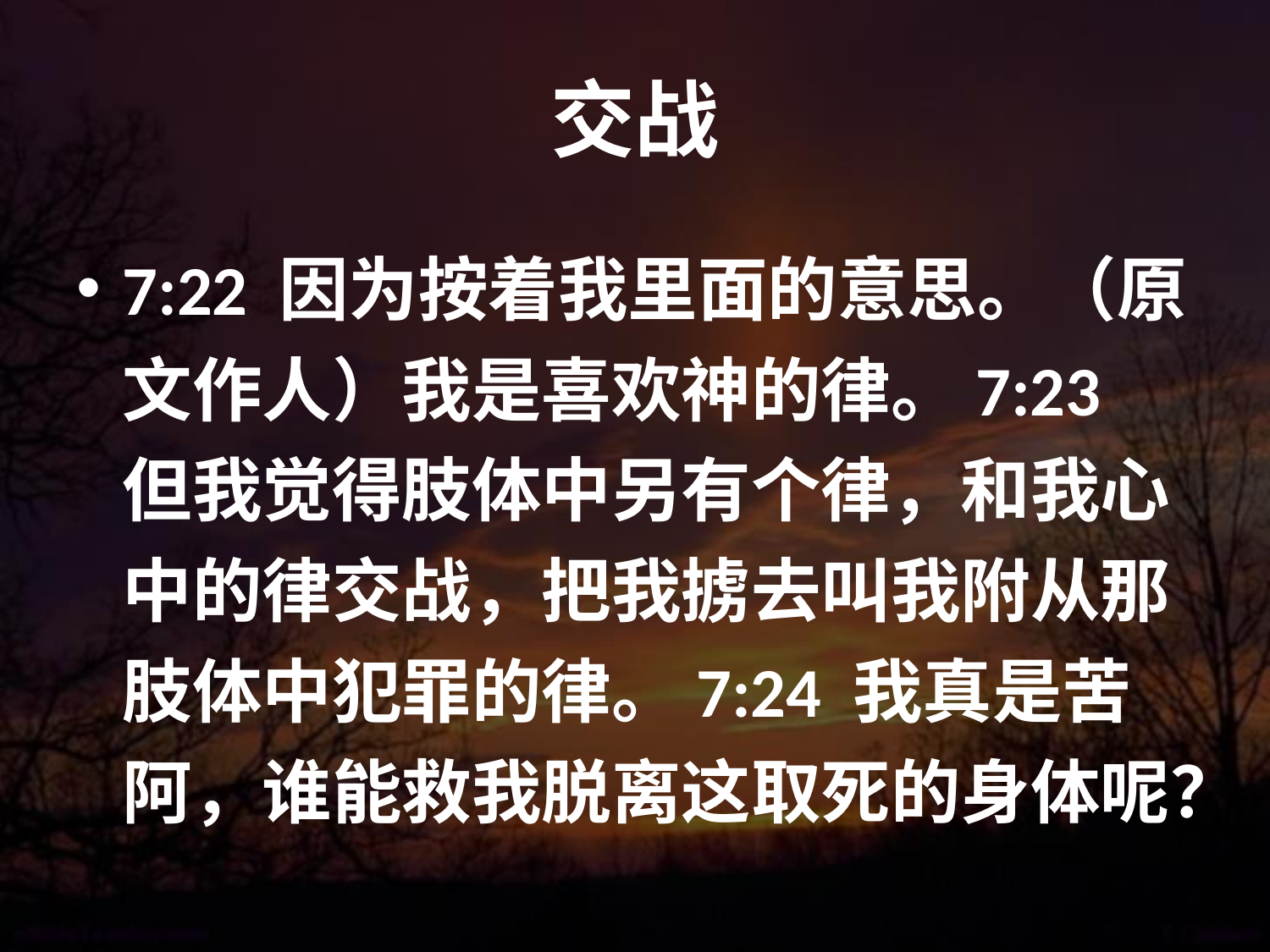

# 交战
7:22 因为按着我里面的意思。（原文作人）我是喜欢神的律。7:23 但我觉得肢体中另有个律，和我心中的律交战，把我掳去叫我附从那肢体中犯罪的律。7:24 我真是苦阿，谁能救我脱离这取死的身体呢？